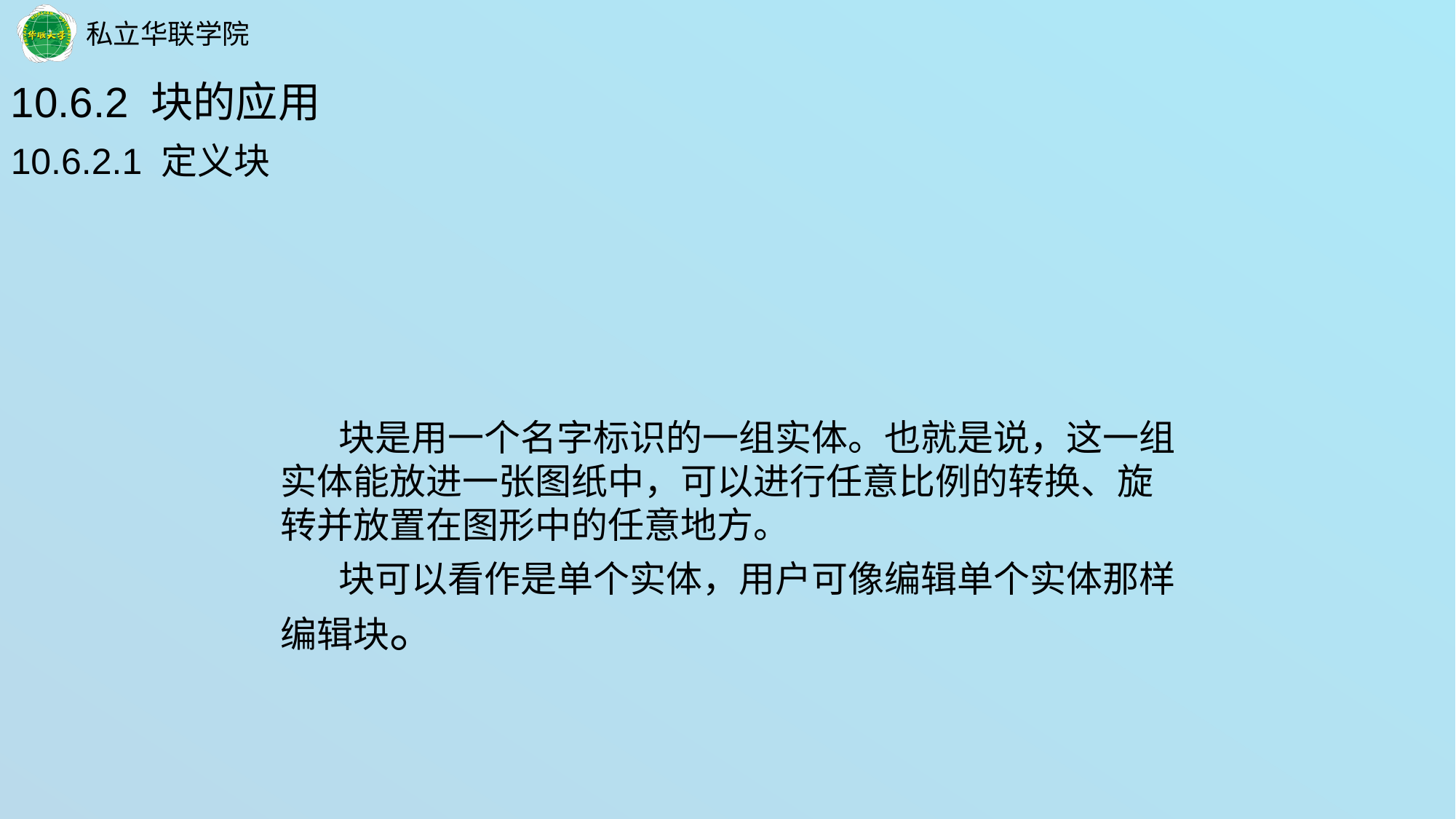

10.6.2 块的应用
10.6.2.1 定义块
           块是用一个名字标识的一组实体。也就是说，这一组实体能放进一张图纸中，可以进行任意比例的转换、旋转并放置在图形中的任意地方。
           块可以看作是单个实体，用户可像编辑单个实体那样编辑块。